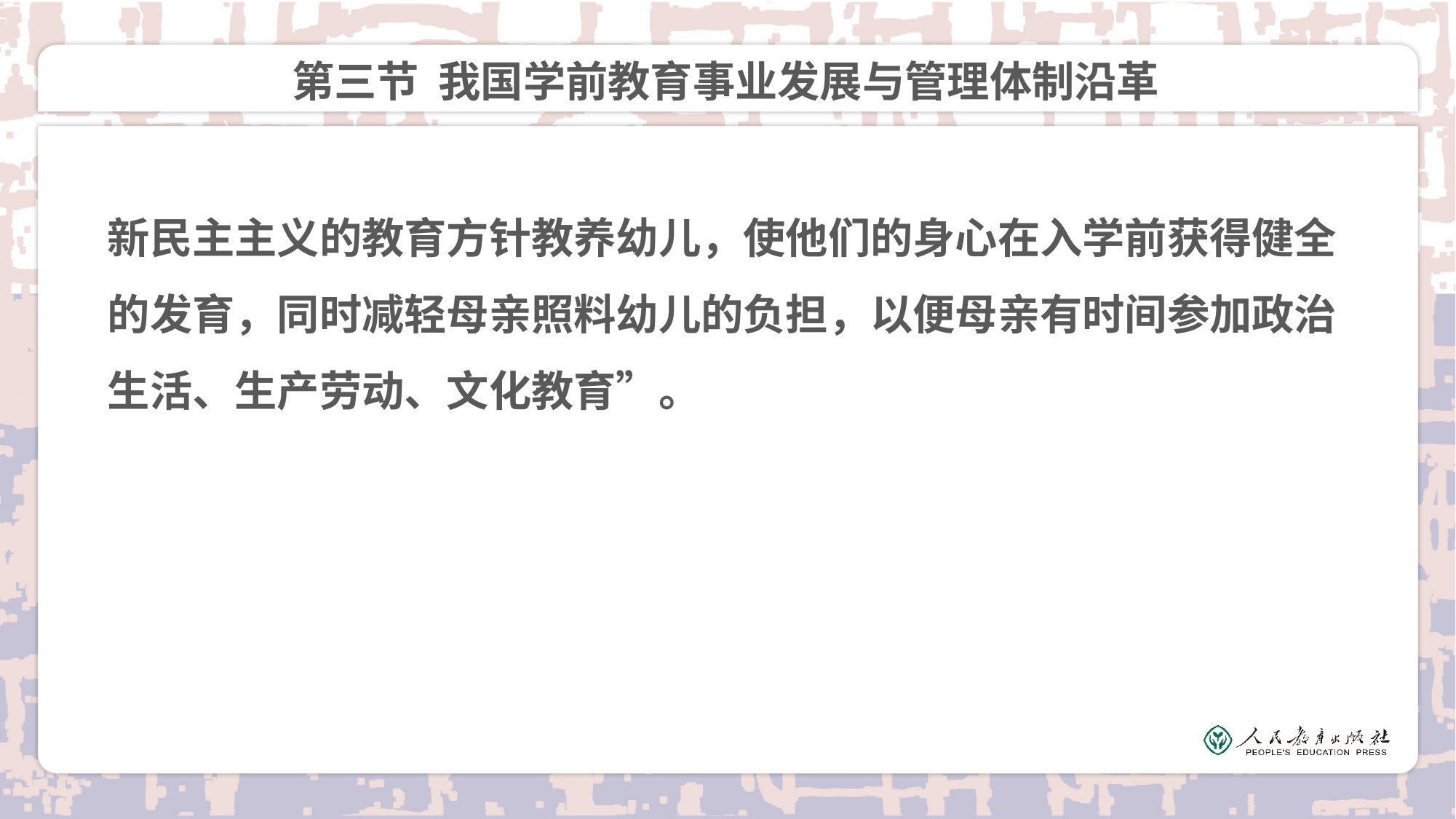

# 第三节  我国学前教育事业发展与管理体制沿革
新民主主义的教育方针教养幼儿，使他们的身心在入学前获得健全的发育，同时减轻母亲照料幼儿的负担，以便母亲有时间参加政治生活、生产劳动、文化教育”。